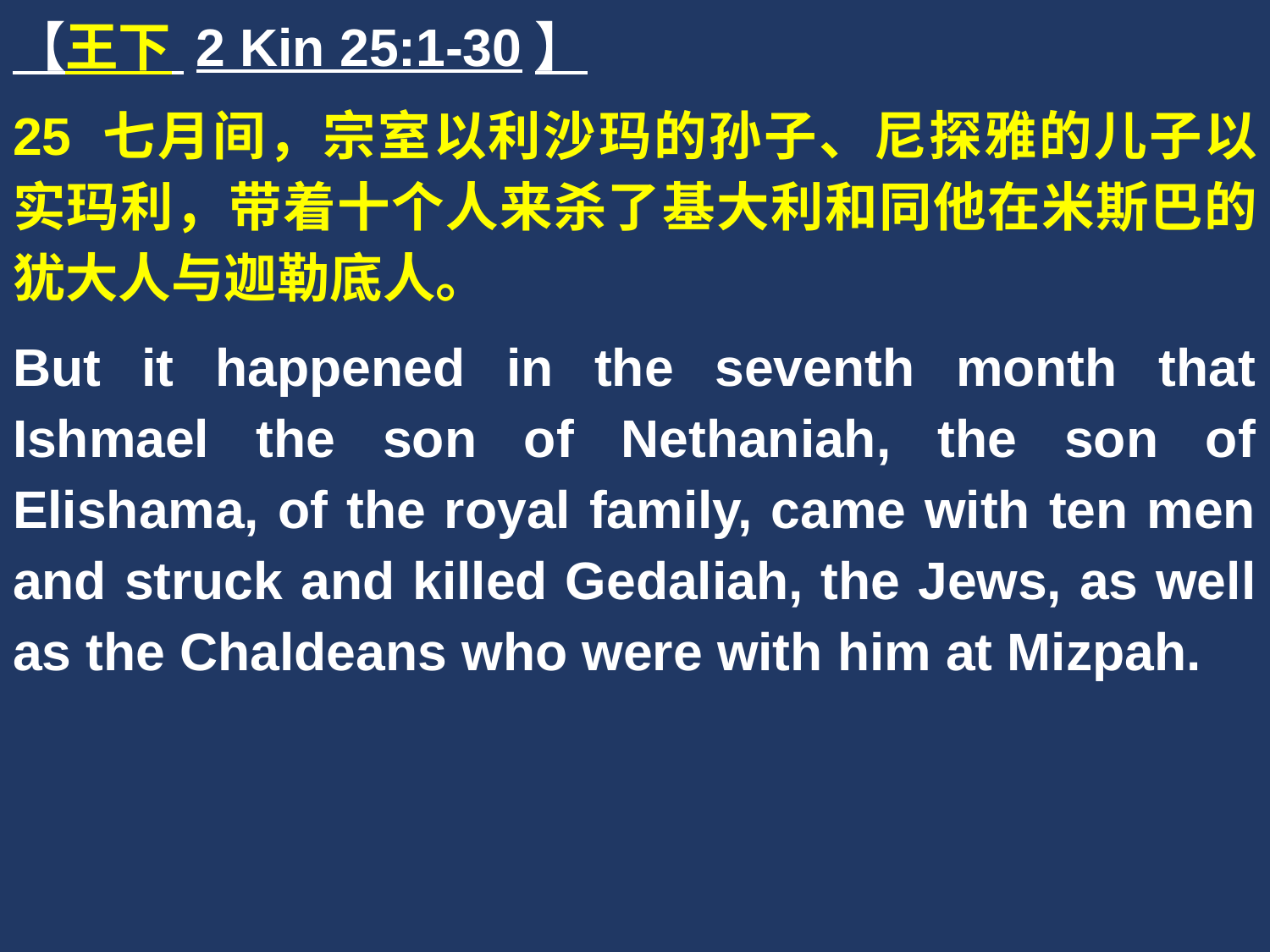

【王下 2 Kin 25:1-30】
25 七月间，宗室以利沙玛的孙子、尼探雅的儿子以实玛利，带着十个人来杀了基大利和同他在米斯巴的犹大人与迦勒底人。
But it happened in the seventh month that Ishmael the son of Nethaniah, the son of Elishama, of the royal family, came with ten men and struck and killed Gedaliah, the Jews, as well as the Chaldeans who were with him at Mizpah.